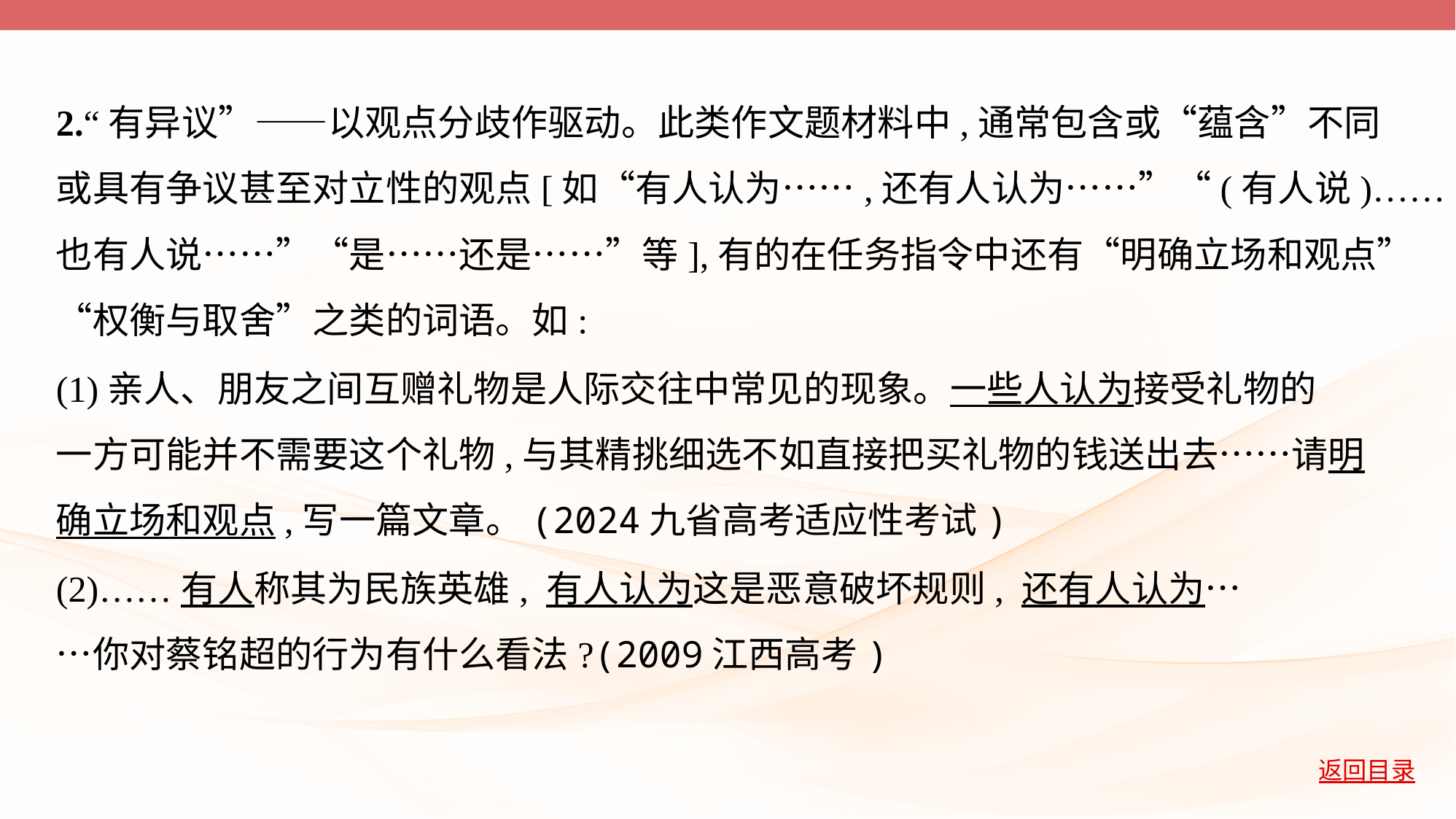

2.“有异议”——以观点分歧作驱动。此类作文题材料中,通常包含或“蕴含”不同
或具有争议甚至对立性的观点[如“有人认为……,还有人认为……”“(有人说)……
也有人说……”“是……还是……”等],有的在任务指令中还有“明确立场和观点”
“权衡与取舍”之类的词语。如:
(1)亲人、朋友之间互赠礼物是人际交往中常见的现象。一些人认为接受礼物的
一方可能并不需要这个礼物,与其精挑细选不如直接把买礼物的钱送出去……请明
确立场和观点,写一篇文章。(2024九省高考适应性考试)
(2)……有人称其为民族英雄, 有人认为这是恶意破坏规则, 还有人认为…
…你对蔡铭超的行为有什么看法?(2009江西高考)